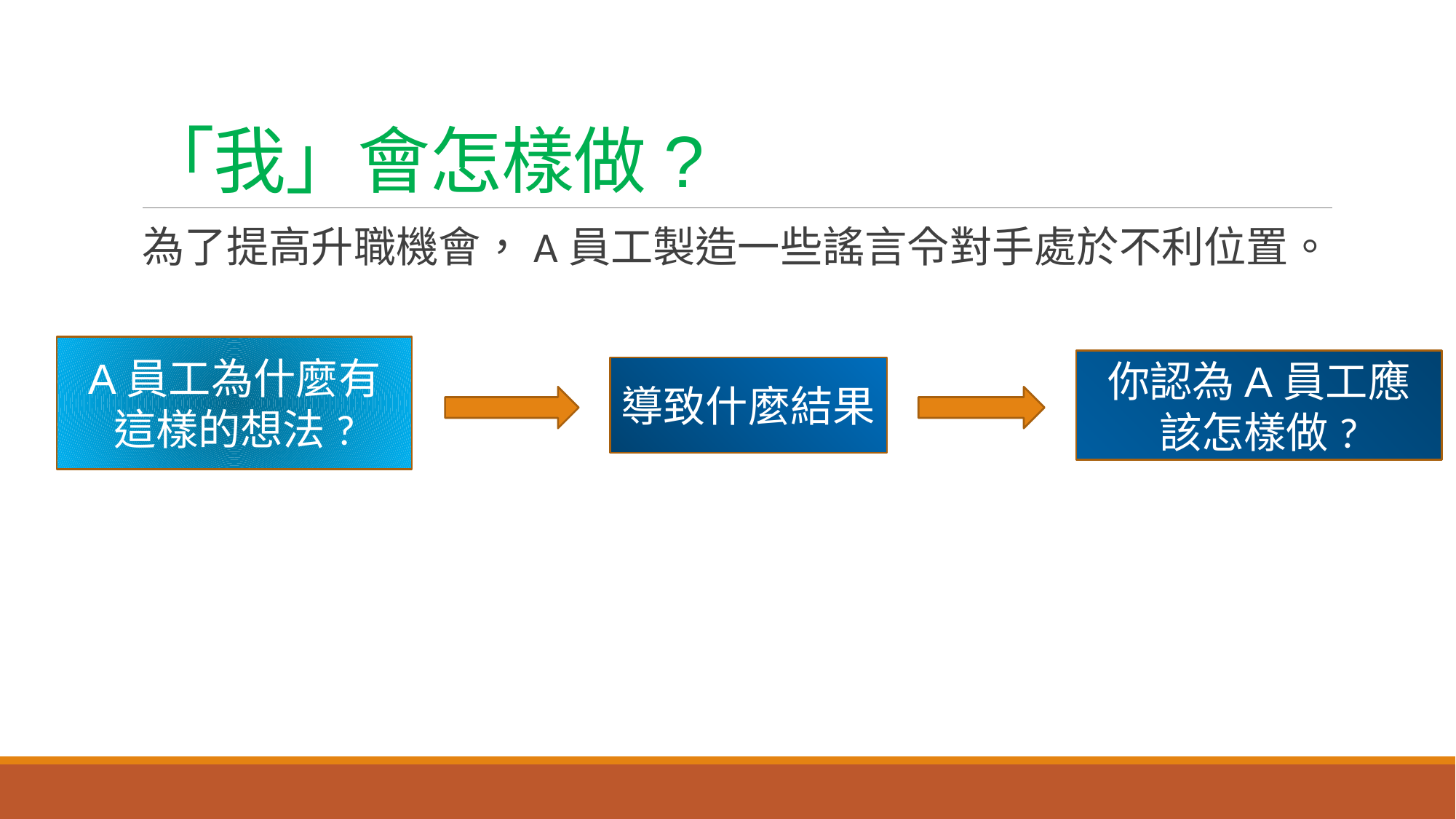

# 「我」會怎樣做?
為了提高升職機會，A員工製造一些謠言令對手處於不利位置。

A員工為什麼有這樣的想法?
你認為A員工應該怎樣做?
導致什麼結果?